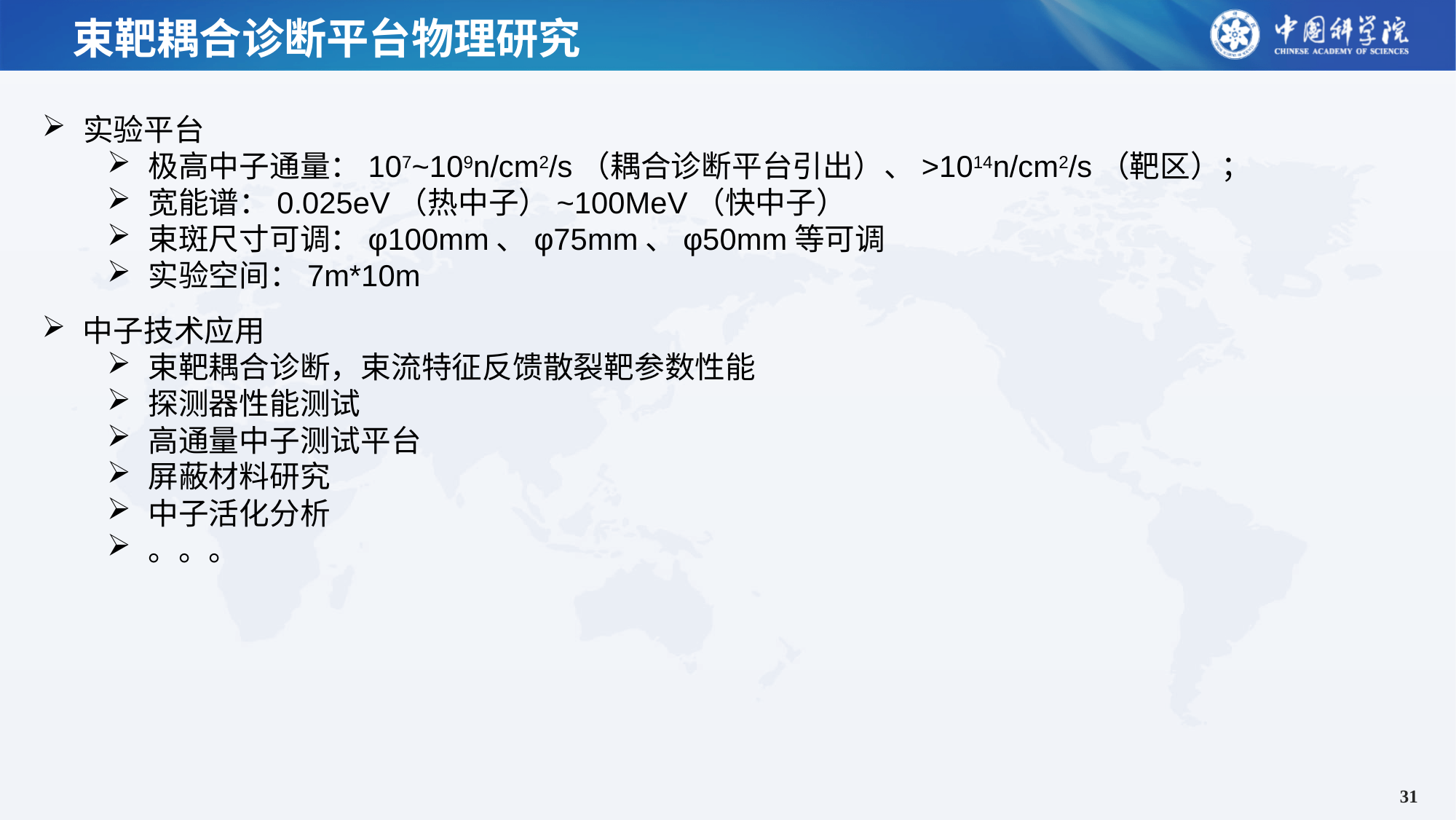

# 束靶耦合诊断平台物理研究
实验平台
极高中子通量：107~109n/cm2/s（耦合诊断平台引出）、>1014n/cm2/s（靶区）；
宽能谱：0.025eV（热中子）~100MeV（快中子）
束斑尺寸可调：φ100mm、φ75mm、φ50mm等可调
实验空间：7m*10m
中子技术应用
束靶耦合诊断，束流特征反馈散裂靶参数性能
探测器性能测试
高通量中子测试平台
屏蔽材料研究
中子活化分析
。。。